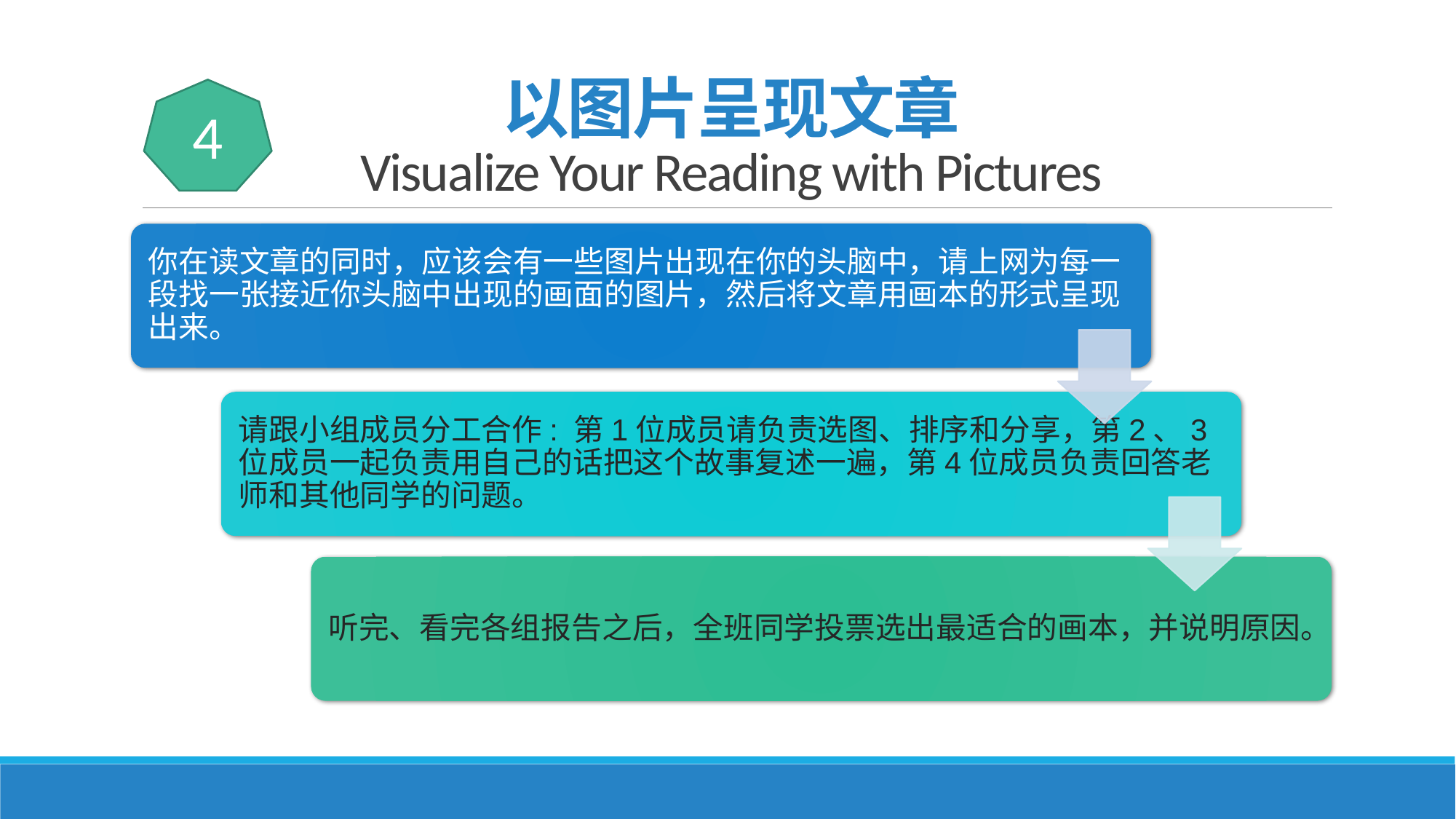

# 以图片呈现文章 Visualize Your Reading with Pictures
4
你在读文章的同时，应该会有一些图片出现在你的头脑中，请上网为每一段找一张接近你头脑中出现的画面的图片，然后将文章用画本的形式呈现出来。
请跟小组成员分工合作: 第1位成员请负责选图、排序和分享，第2、3位成员一起负责用自己的话把这个故事复述一遍，第4位成员负责回答老师和其他同学的问题。
听完、看完各组报告之后，全班同学投票选出最适合的画本，并说明原因。